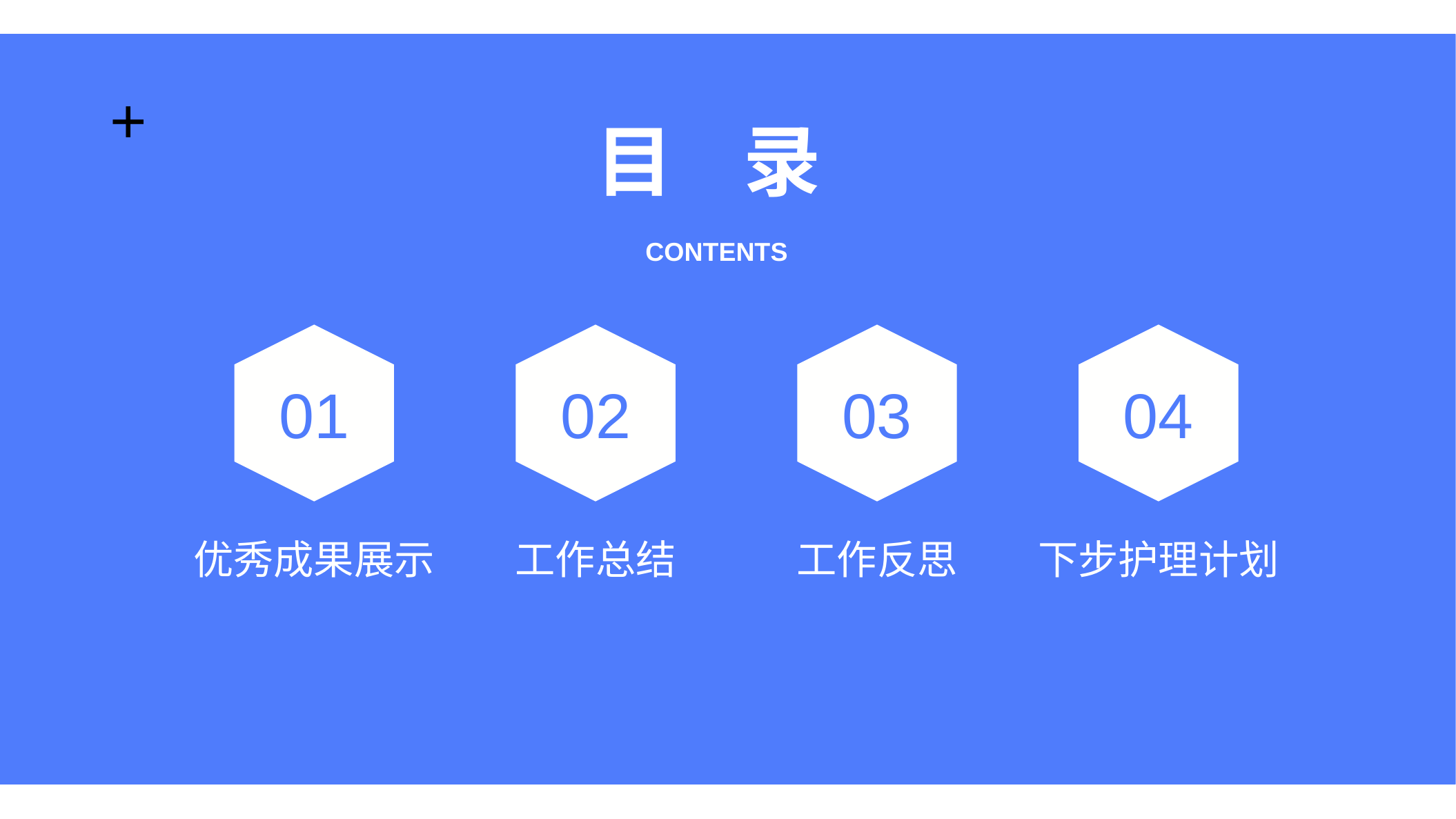

# +
目    录
CONTENTS
01
02
03
04
优秀成果展示
工作总结
工作反思
下步护理计划